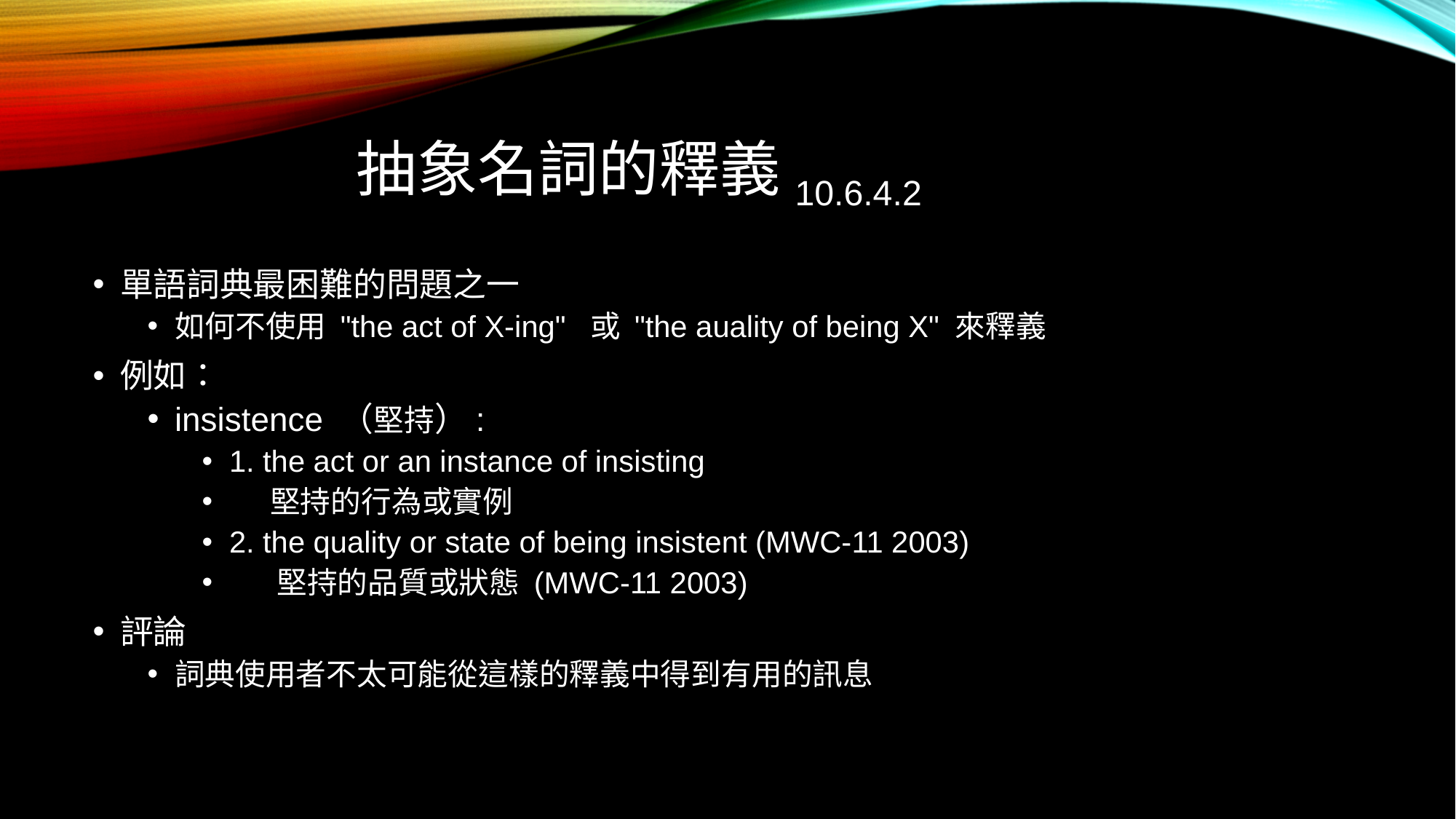

# 抽象名詞的釋義10.6.4.2
單語詞典最困難的問題之一
如何不使用 "the act of X-ing"  或 "the auality of being X" 來釋義
例如：
insistence （堅持）:
1. the act or an instance of insisting
     堅持的行為或實例
2. the quality or state of being insistent (MWC-11 2003)
      堅持的品質或狀態 (MWC-11 2003)
評論
詞典使用者不太可能從這樣的釋義中得到有用的訊息